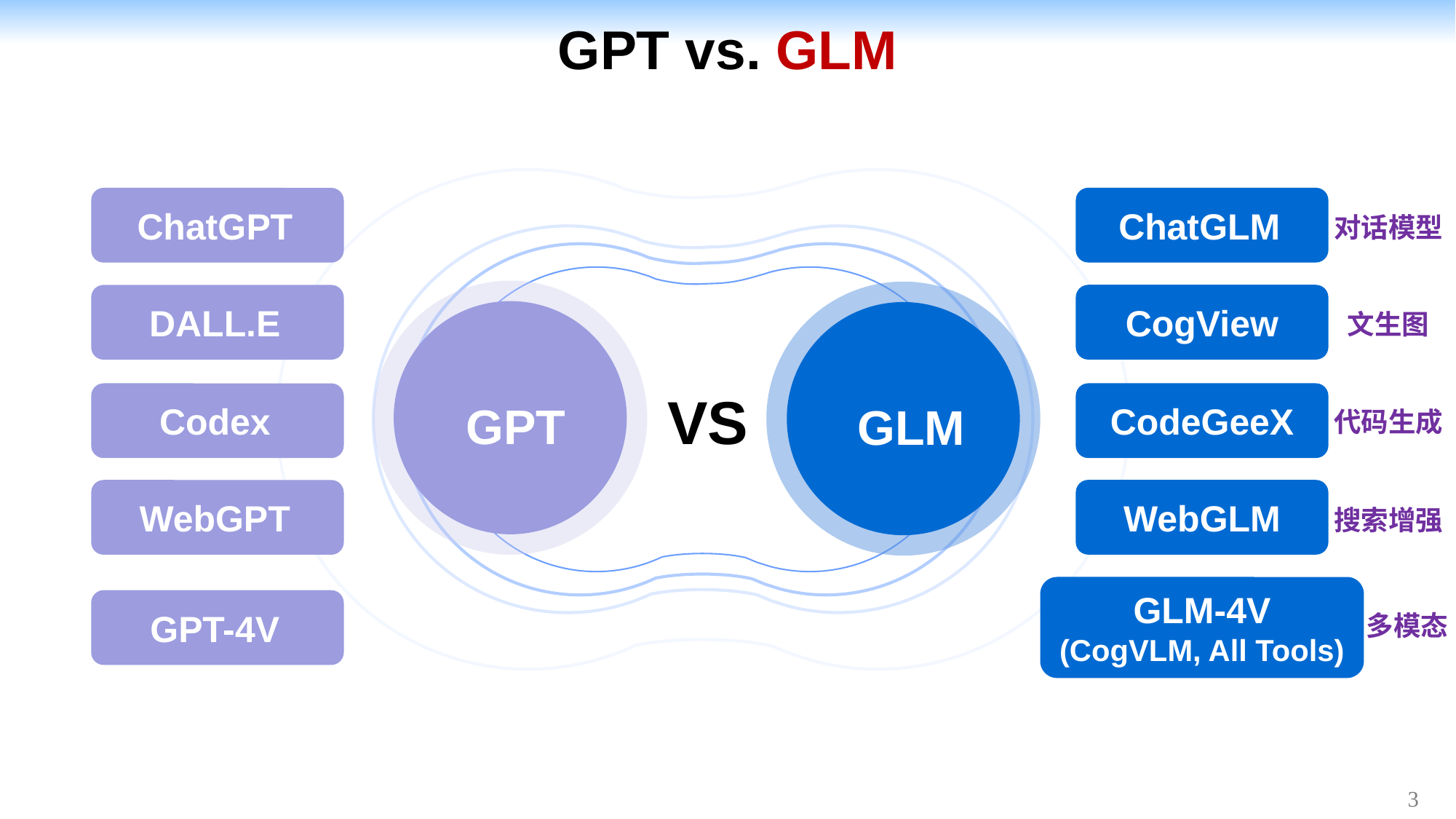

# GPT vs. GLM
ChatGPT、GPT-4的出现表明我们在大模型上的研究还存在代差
t
ChatGLM
ChatGPT

GPT

GLM
CogView
DALL.E
VS
CodeGeeX
Codex
WebGLM
WebGPT
GLM-4V
(CogVLM, All Tools)
GPT-4V
对话模型
文生图
代码生成
搜索增强
多模态